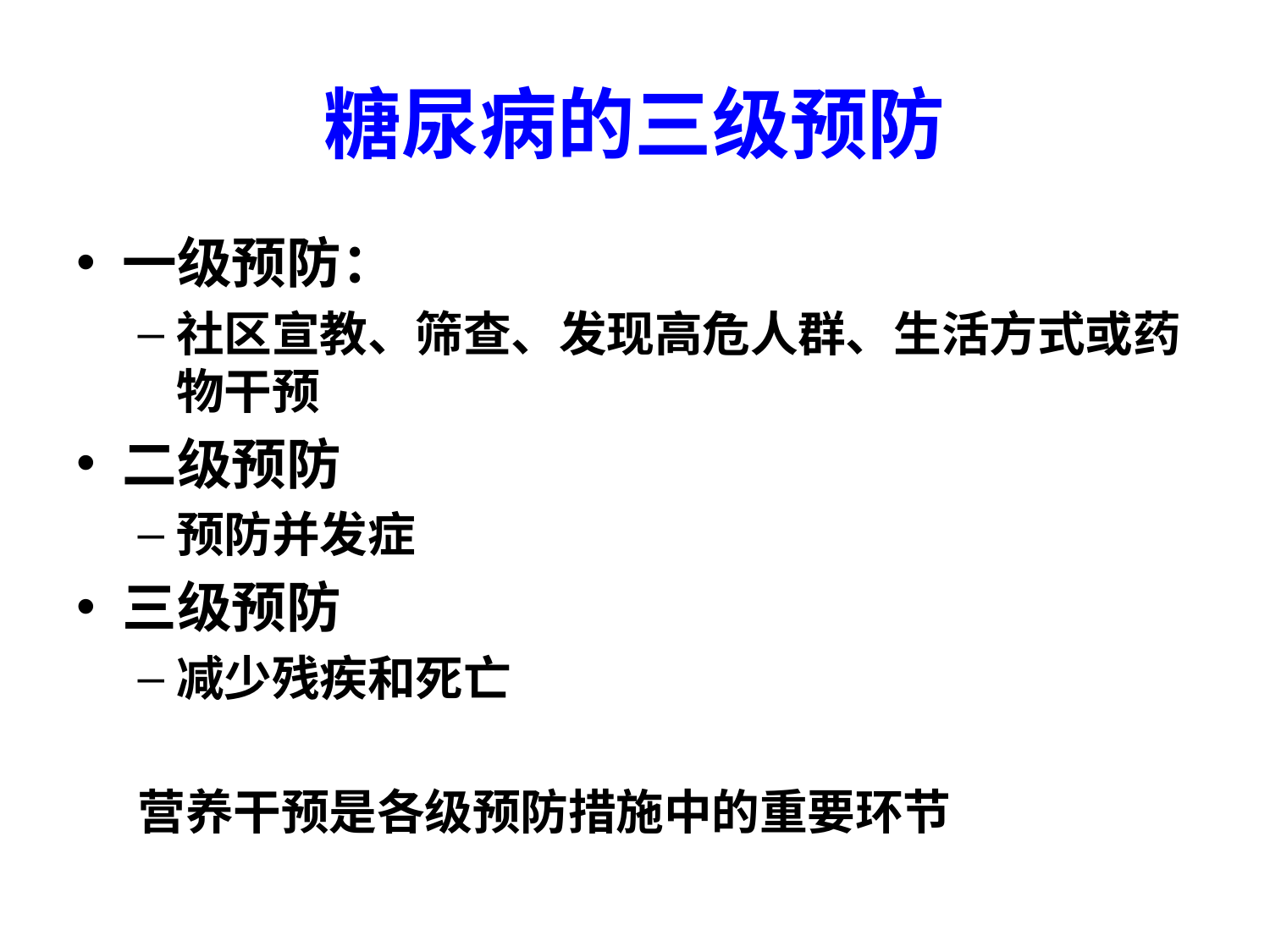

# 糖尿病的三级预防
一级预防：
社区宣教、筛查、发现高危人群、生活方式或药物干预
二级预防
预防并发症
三级预防
减少残疾和死亡

营养干预是各级预防措施中的重要环节